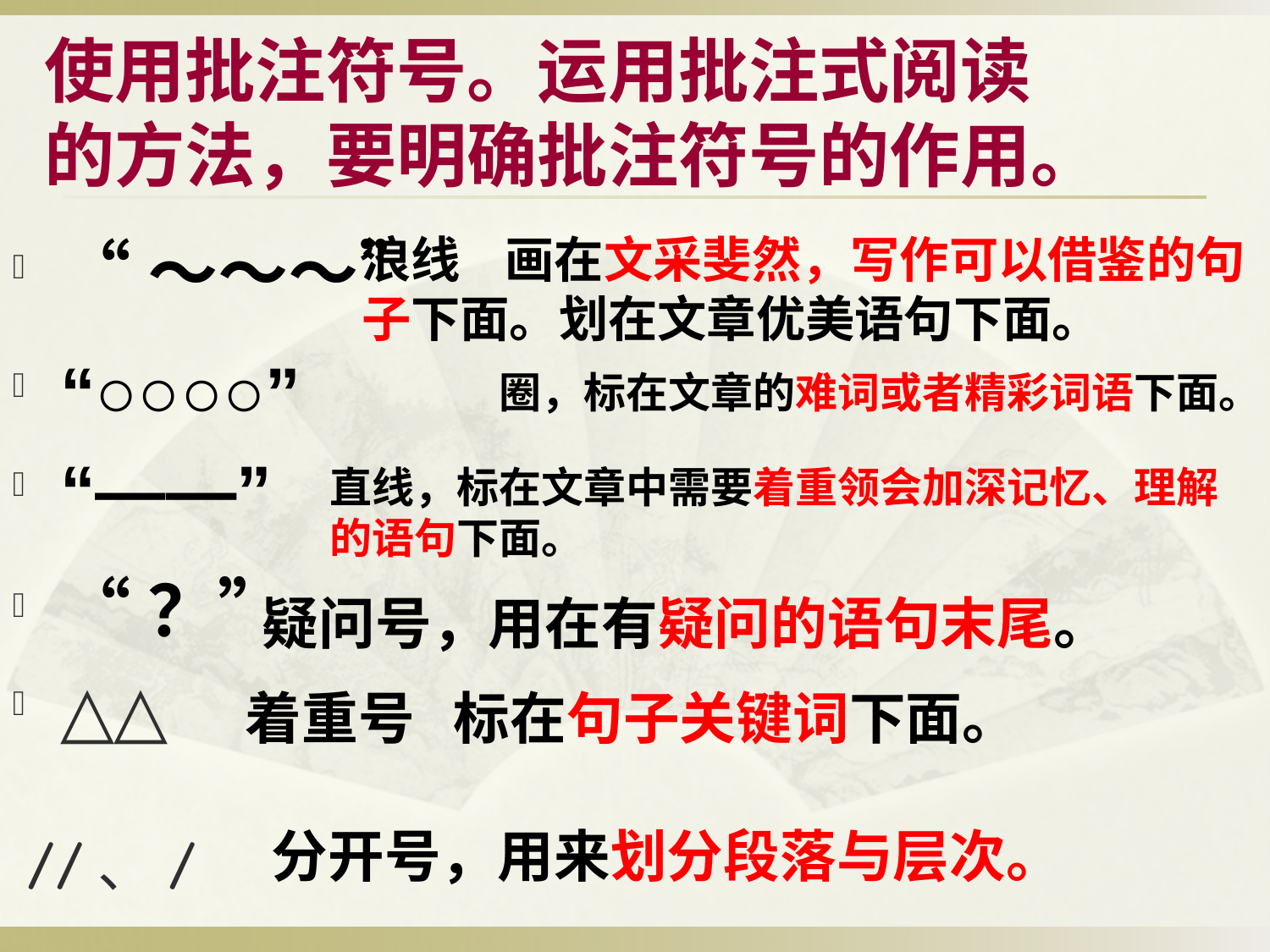

# 使用批注符号。运用批注式阅读的方法，要明确批注符号的作用。
“～～～”

“○○○○”
“——”

“？”
△△
浪线    画在文采斐然，写作可以借鉴的句子下面。划在文章优美语句下面。
圈，标在文章的难词或者精彩词语下面。
直线，标在文章中需要着重领会加深记忆、理解的语句下面。
疑问号，用在有疑问的语句末尾。
着重号   标在句子关键词下面。
分开号，用来划分段落与层次。
//、/